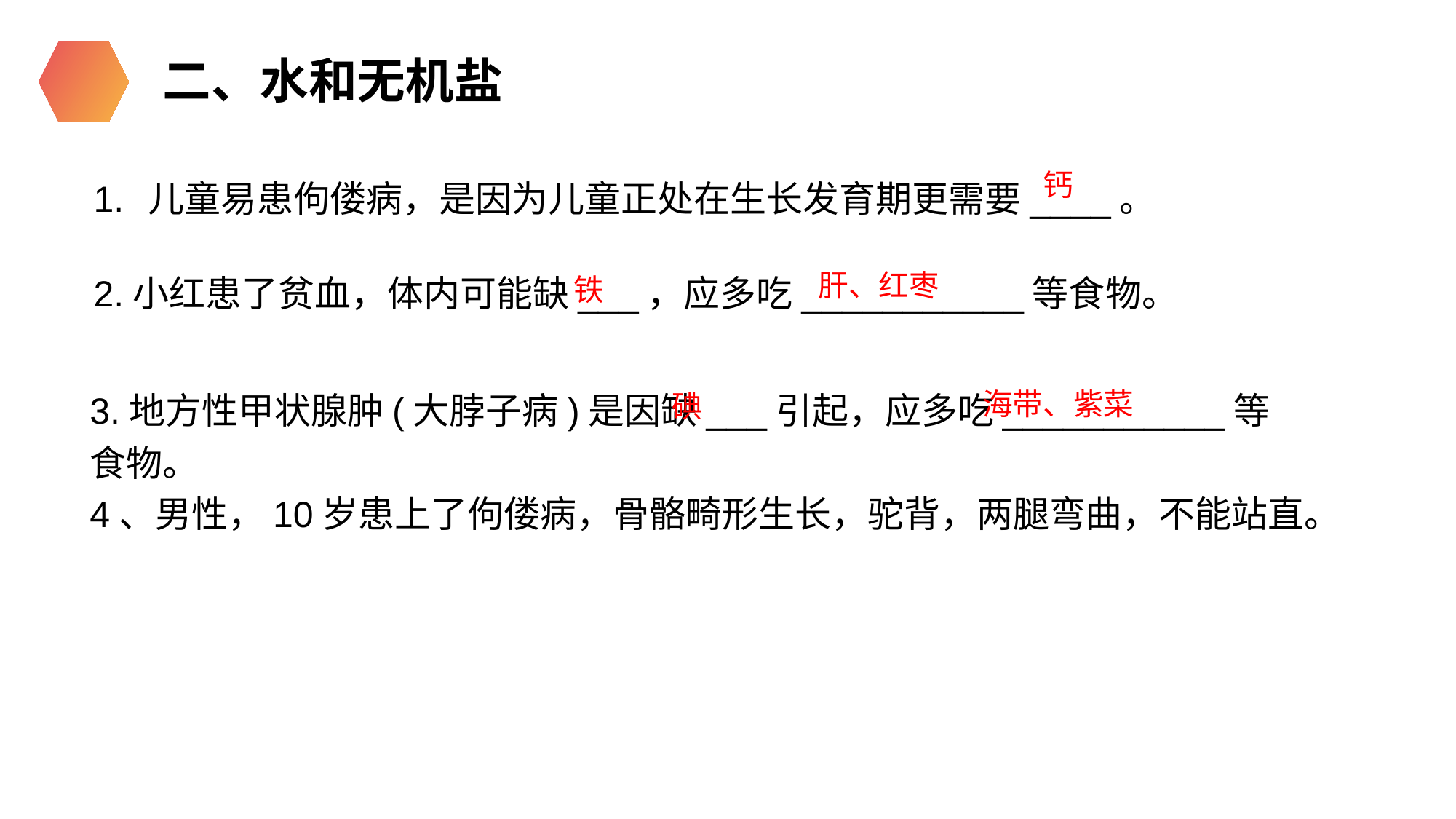

二、水和无机盐
儿童易患佝偻病，是因为儿童正处在生长发育期更需要____。
钙
2.小红患了贫血，体内可能缺___，应多吃___________等食物。
肝、红枣
铁
3.地方性甲状腺肿(大脖子病)是因缺___引起，应多吃___________等食物。
海带、紫菜
碘
4、男性，10岁患上了佝偻病，骨骼畸形生长，驼背，两腿弯曲，不能站直。